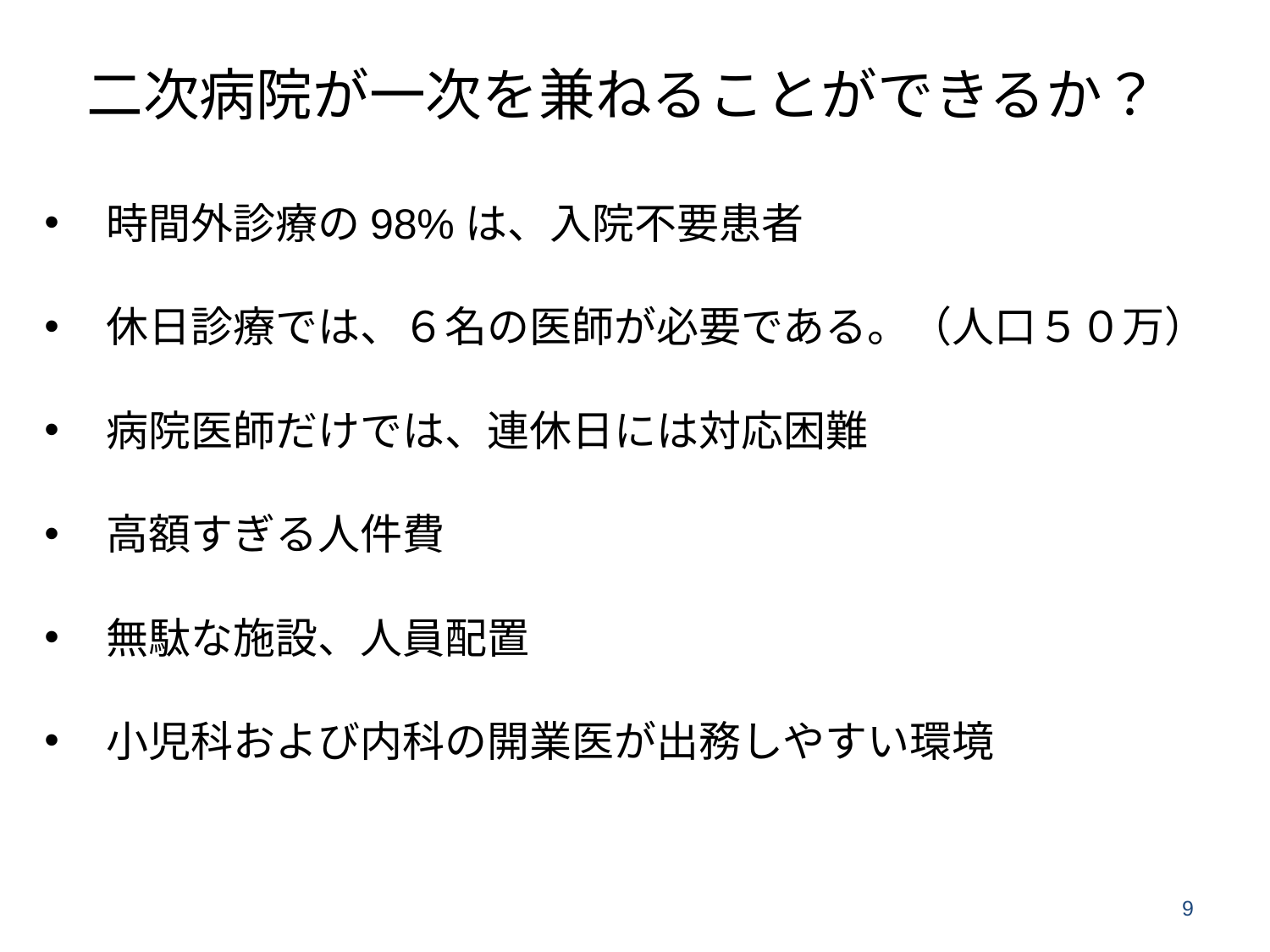

# 二次病院が一次を兼ねることができるか？
時間外診療の98%は、入院不要患者
休日診療では、６名の医師が必要である。（人口５０万）
病院医師だけでは、連休日には対応困難
高額すぎる人件費
無駄な施設、人員配置
小児科および内科の開業医が出務しやすい環境
9